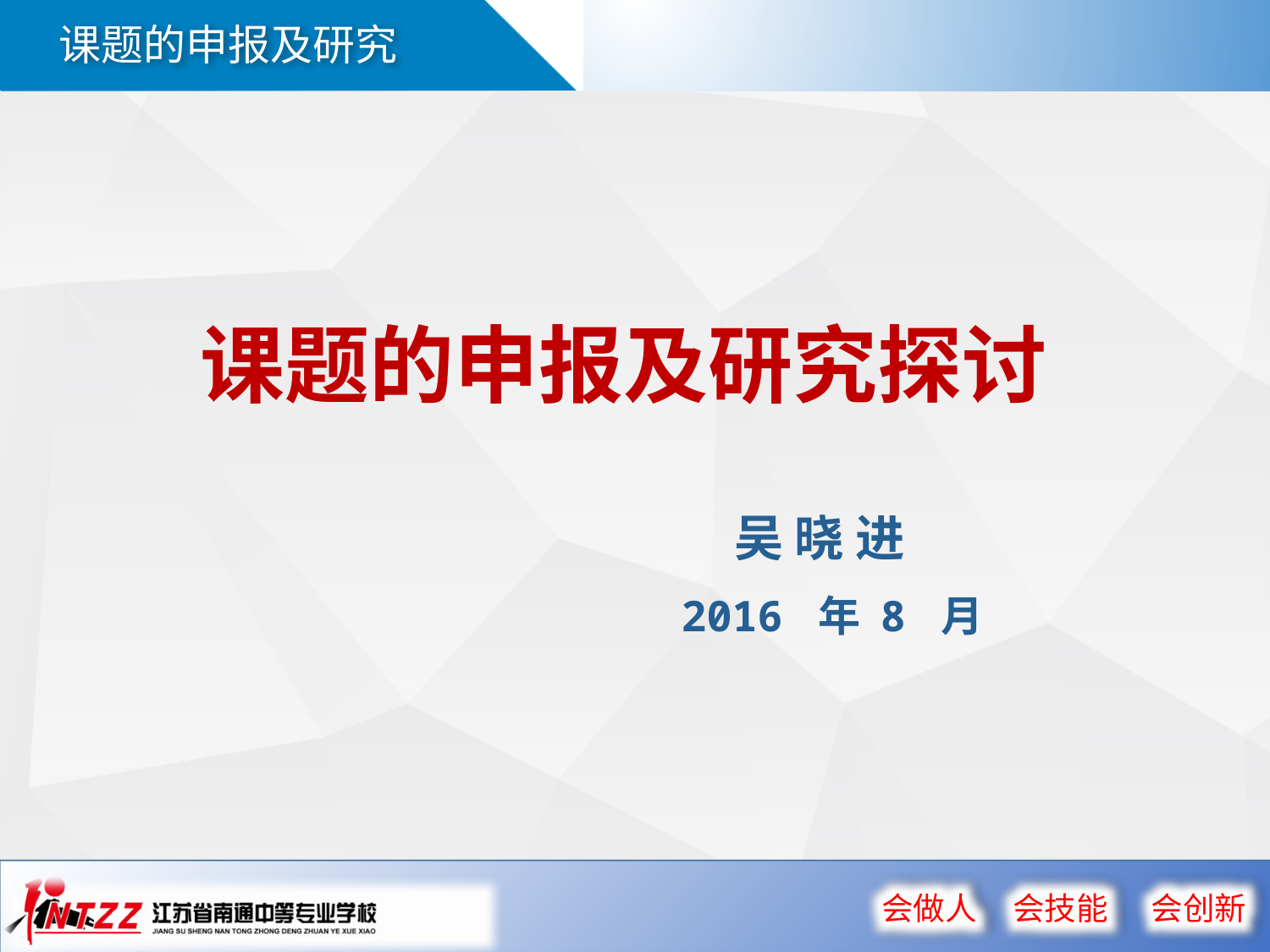

课题的申报及研究探讨
吴 晓 进
 2016 年 8 月